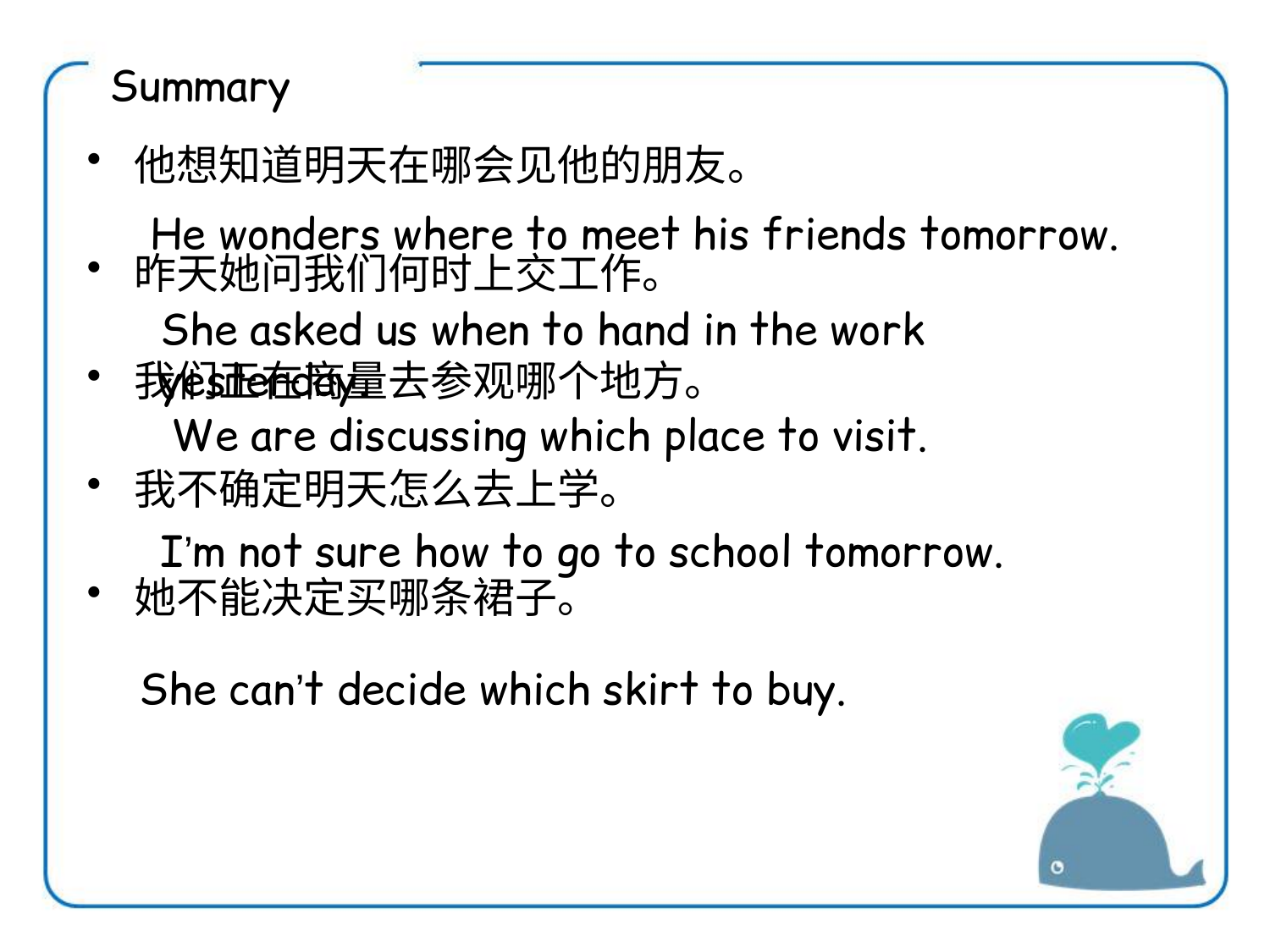

Summary
他想知道明天在哪会见他的朋友。

昨天她问我们何时上交工作。

我们正在商量去参观哪个地方。

我不确定明天怎么去上学。

她不能决定买哪条裙子。
He wonders where to meet his friends tomorrow.
She asked us when to hand in the work yesterday.
We are discussing which place to visit.
I’m not sure how to go to school tomorrow.
She can’t decide which skirt to buy.